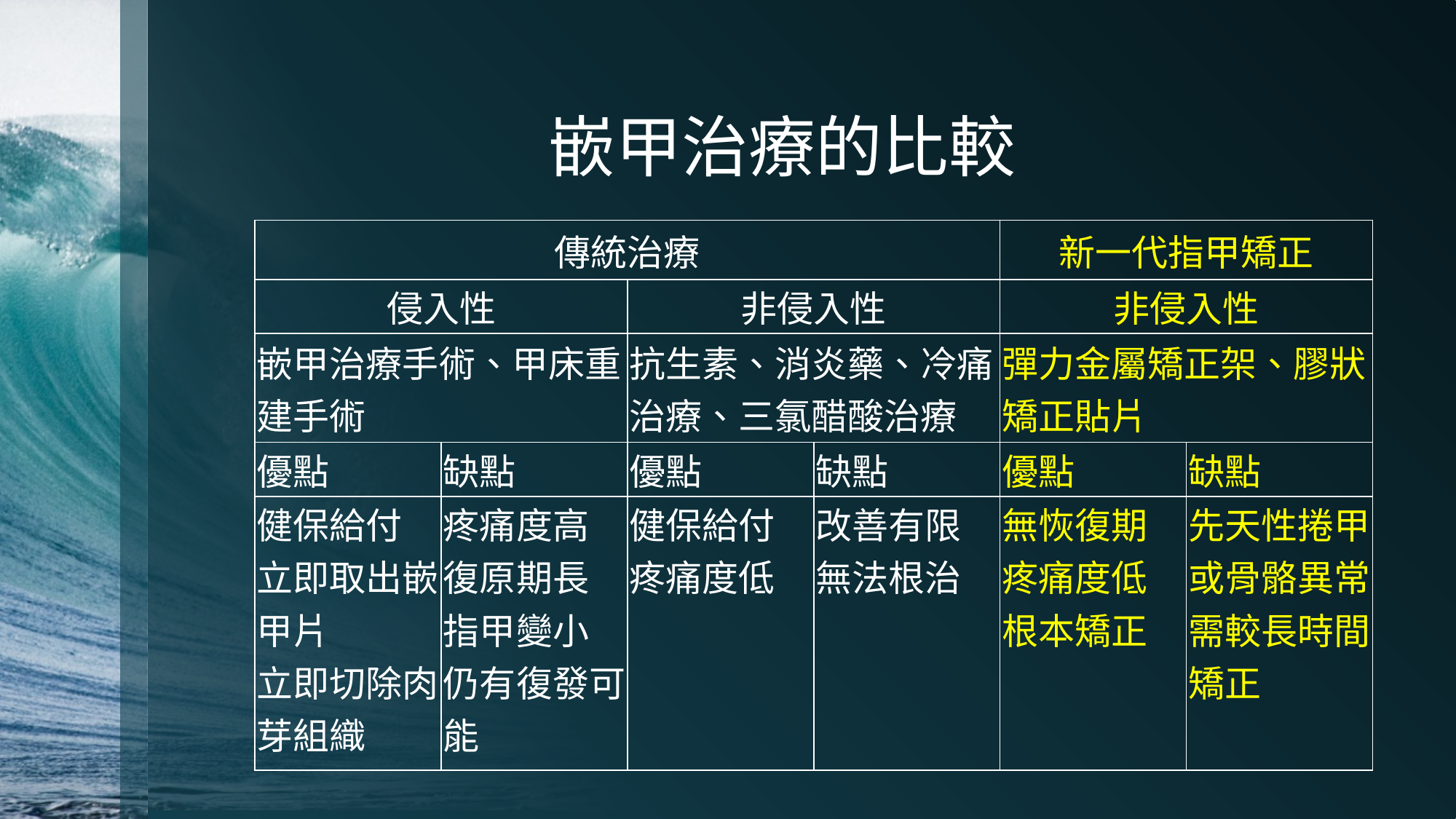

# 嵌甲治療的比較
| 傳統治療 |  |  |  | 新一代指甲矯正 |  |
| --- | --- | --- | --- | --- | --- |
| 侵入性 |  | 非侵入性 |  | 非侵入性 |  |
| 嵌甲治療手術、甲床重建手術 |  | 抗生素、消炎藥、冷痛治療、三氯醋酸治療 |  | 彈力金屬矯正架、膠狀矯正貼片 |  |
| 優點 | 缺點 | 優點 | 缺點 | 優點 | 缺點 |
| 健保給付 立即取出嵌甲片 立即切除肉芽組織 | 疼痛度高 復原期長 指甲變小 仍有復發可能 | 健保給付 疼痛度低 | 改善有限 無法根治 | 無恢復期 疼痛度低 根本矯正 | 先天性捲甲或骨骼異常需較長時間矯正 |